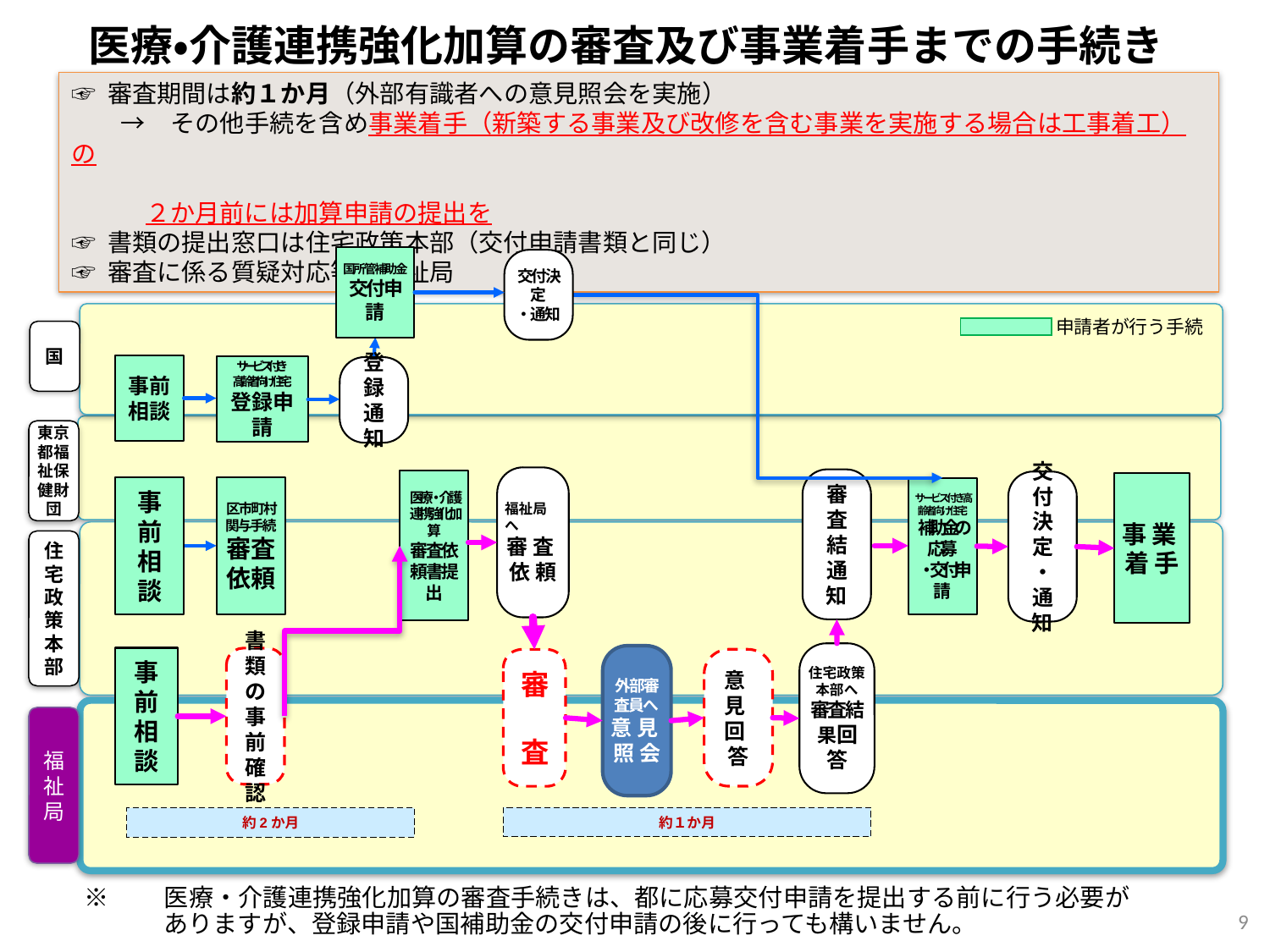

医療・介護連携強化加算の審査及び事業着手までの手続き
☞ 審査期間は約１か月（外部有識者への意見照会を実施）
　　→　その他手続を含め事業着手（新築する事業及び改修を含む事業を実施する場合は工事着工）の
　　　　　　　　　　　　　　　　　　　　　　　　　　　　　　　　　　　　　　　　　　　　　　　　２か月前には加算申請の提出を
☞ 書類の提出窓口は住宅政策本部（交付申請書類と同じ）
☞ 審査に係る質疑対応等は福祉局
国所管補助金
交付申請
交付決定
・通知
事前相談
サービス付き
高齢者向け住宅
登録申請
登録通知
福祉局へ
審査依頼
審査結通知
医療・介護連携強化加算
審査依頼書提出
交付決定・通知
事業着手
サービス付き高齢者向け住宅
補助金の応募
・交付申請
住宅政策本部へ
審査結果回答
外部審査員へ
意見照会
事前相談
書類の
事前確認
意見回答
審　査
事前相談
区市町村関与手続
審査依頼

国

東京都福祉保健財団

住宅政策本部

福祉局
申請者が行う手続

約１か月
約2か月
※　　医療・介護連携強化加算の審査手続きは、都に応募交付申請を提出する前に行う必要が
　　　 ありますが、登録申請や国補助金の交付申請の後に行っても構いません。
9